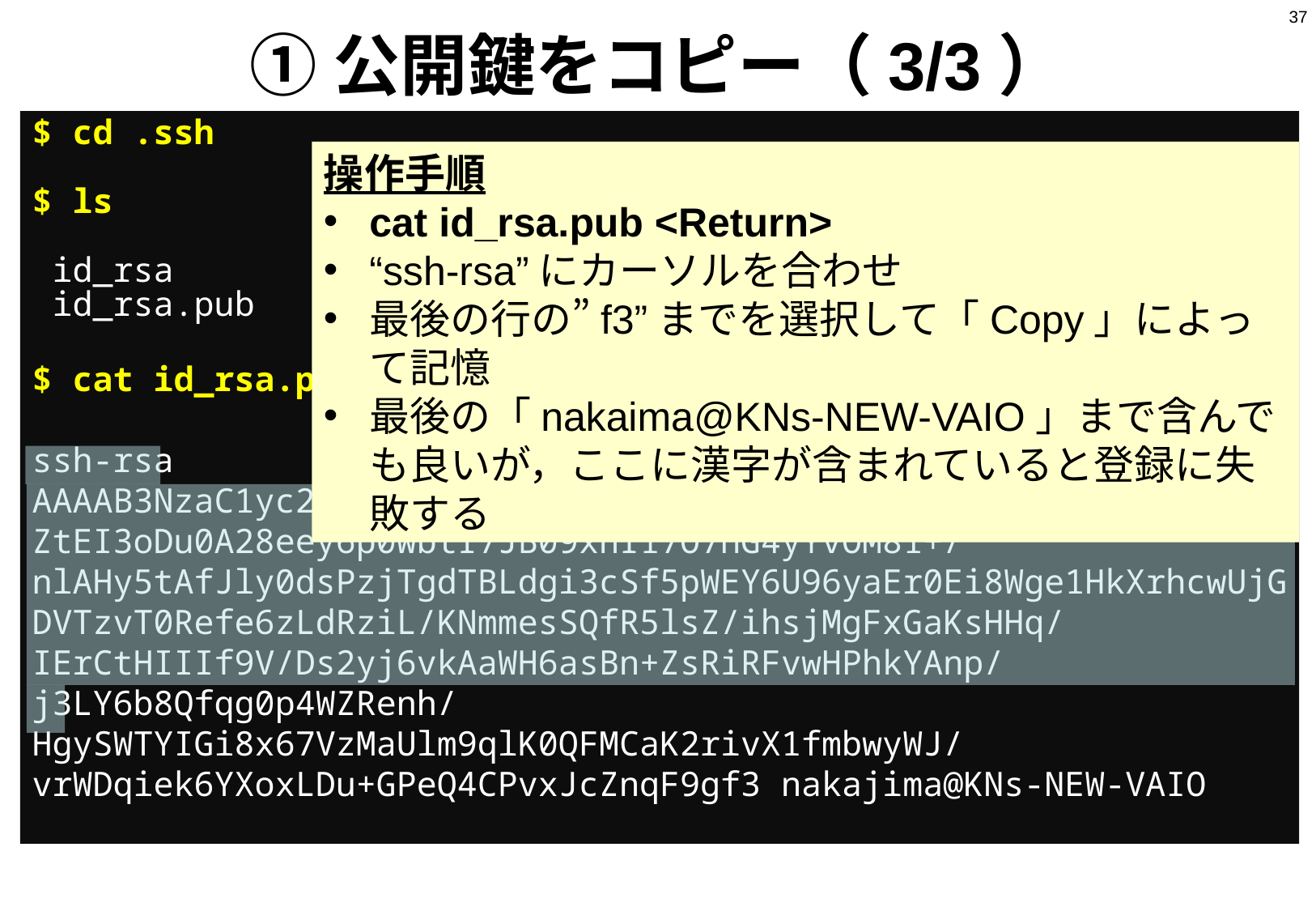

37
# ①公開鍵をコピー（3/3）
$ cd .ssh

$ ls

 id_rsa
 id_rsa.pub

$ cat id_rsa.pub

ssh-rsa AAAAB3NzaC1yc2EAAAADAQABAAABAQDa6InmOYYaCrWjQDukjiNEfdW8veUwJyZtEI3oDu0A28eey6p0wbtI7JB09xnI17O7HG4yYvOM81+/nlAHy5tAfJly0dsPzjTgdTBLdgi3cSf5pWEY6U96yaEr0Ei8Wge1HkXrhcwUjGDVTzvT0Refe6zLdRziL/KNmmesSQfR5lsZ/ihsjMgFxGaKsHHq/IErCtHIIIf9V/Ds2yj6vkAaWH6asBn+ZsRiRFvwHPhkYAnp/j3LY6b8Qfqg0p4WZRenh/HgySWTYIGi8x67VzMaUlm9qlK0QFMCaK2rivX1fmbwyWJ/vrWDqiek6YXoxLDu+GPeQ4CPvxJcZnqF9gf3 nakajima@KNs-NEW-VAIO

操作手順
cat id_rsa.pub <Return>
“ssh-rsa”にカーソルを合わせ
最後の行の”f3”までを選択して「Copy」によって記憶
最後の「nakaima@KNs-NEW-VAIO」まで含んでも良いが，ここに漢字が含まれていると登録に失敗する